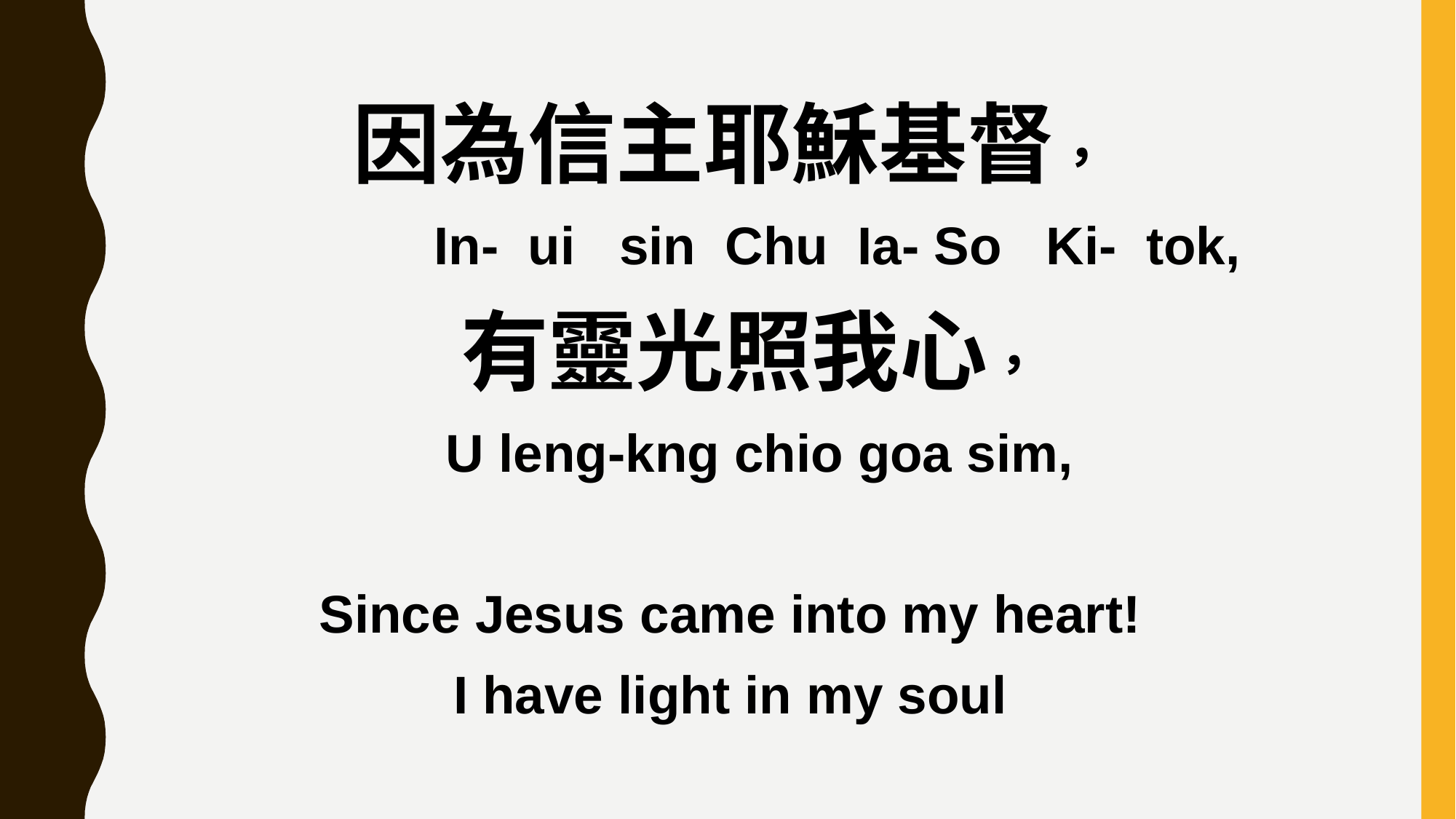

因為信主耶穌基督，
                In-  ui   sin  Chu  Ia- So   Ki-  tok,
 有靈光照我心，
    U leng-kng chio goa sim,

Since Jesus came into my heart!
I have light in my soul